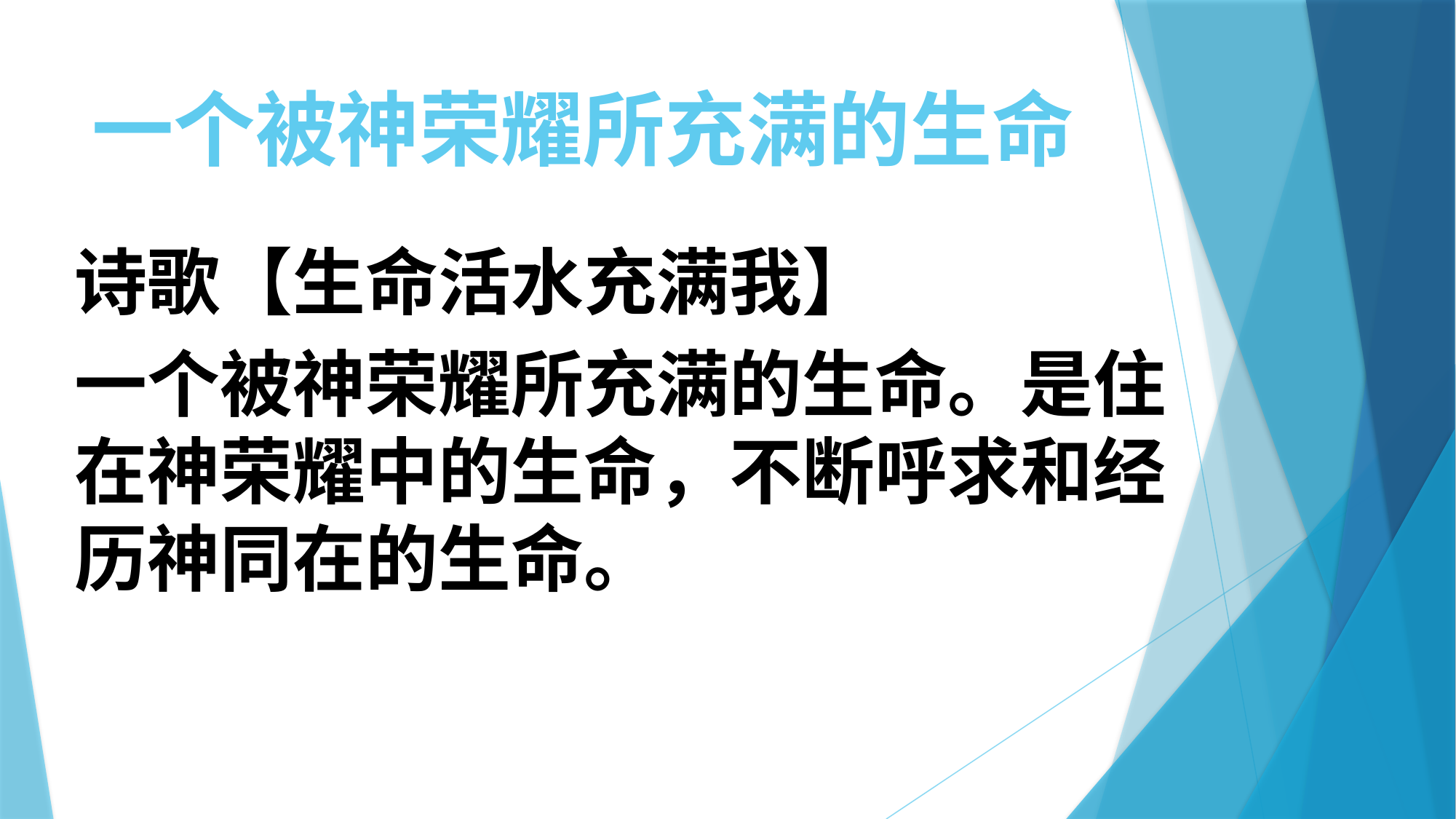

# 一个被神荣耀所充满的生命
诗歌【生命活水充满我】
一个被神荣耀所充满的生命。是住在神荣耀中的生命，不断呼求和经历神同在的生命。